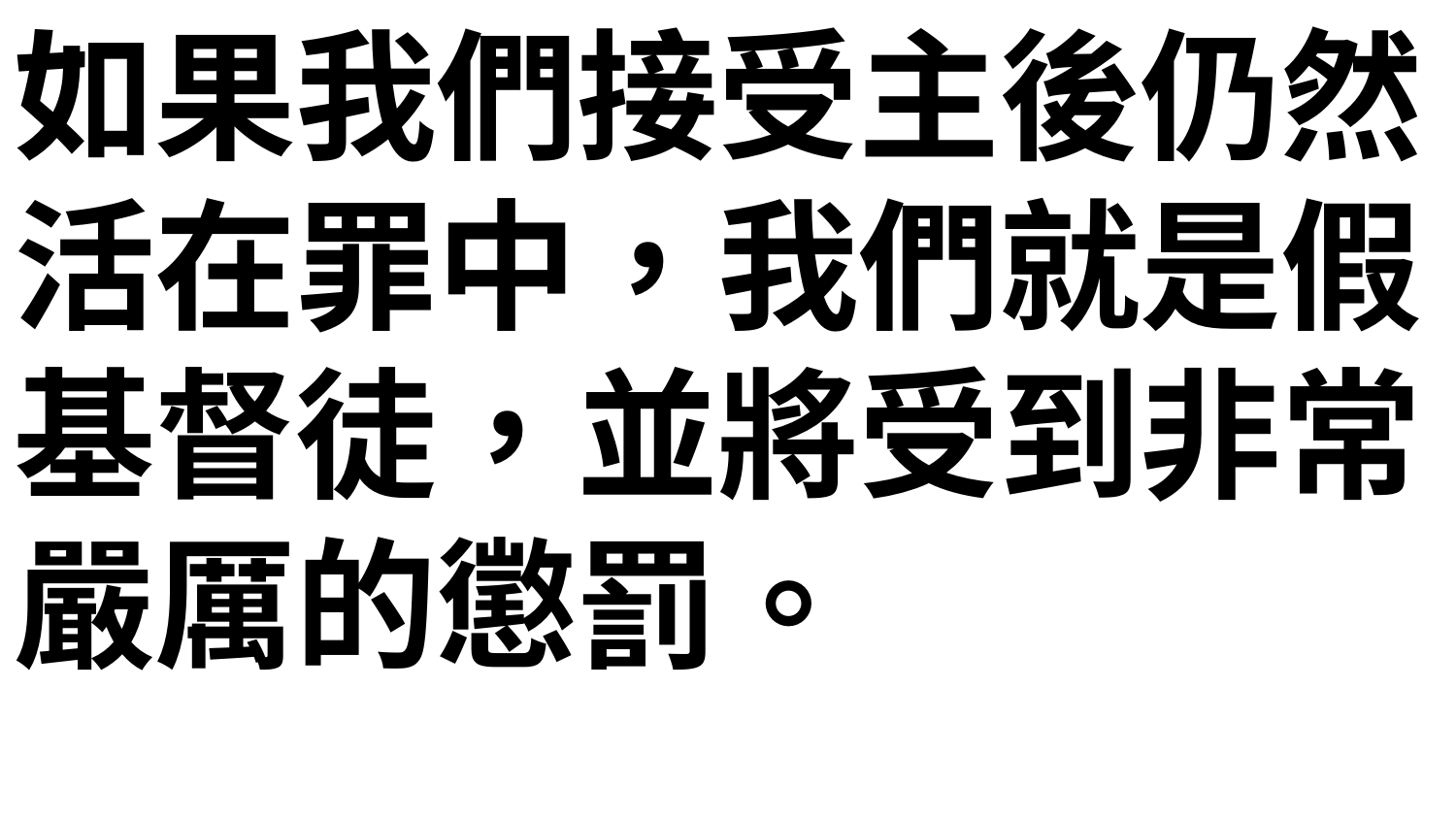

如果我們接受主後仍然活在罪中，我們就是假基督徒，並將受到非常嚴厲的懲罰。